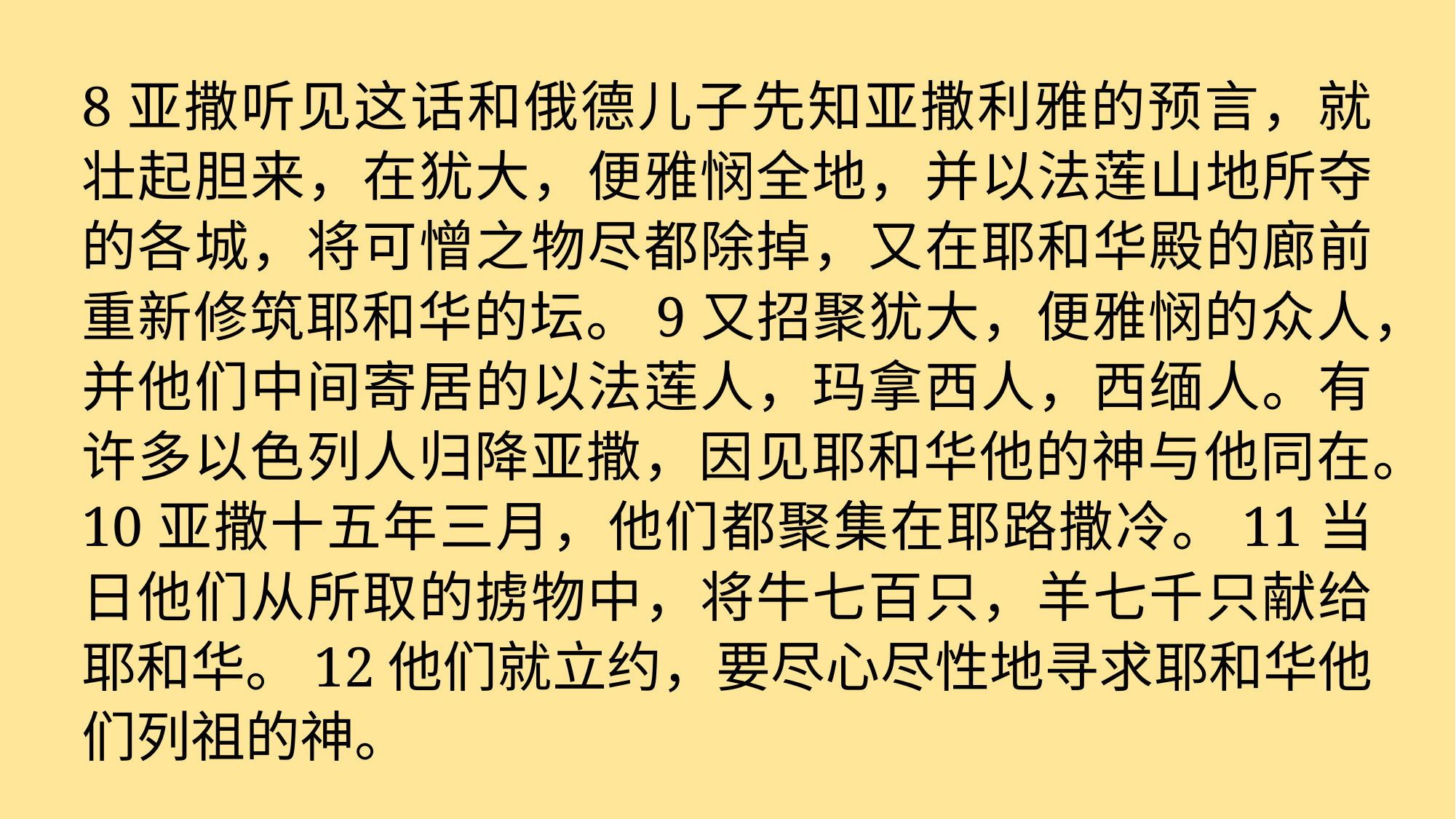

8亚撒听见这话和俄德儿子先知亚撒利雅的预言，就壮起胆来，在犹大，便雅悯全地，并以法莲山地所夺的各城，将可憎之物尽都除掉，又在耶和华殿的廊前重新修筑耶和华的坛。9又招聚犹大，便雅悯的众人，并他们中间寄居的以法莲人，玛拿西人，西缅人。有许多以色列人归降亚撒，因见耶和华他的神与他同在。10亚撒十五年三月，他们都聚集在耶路撒冷。11当日他们从所取的掳物中，将牛七百只，羊七千只献给耶和华。12他们就立约，要尽心尽性地寻求耶和华他们列祖的神。